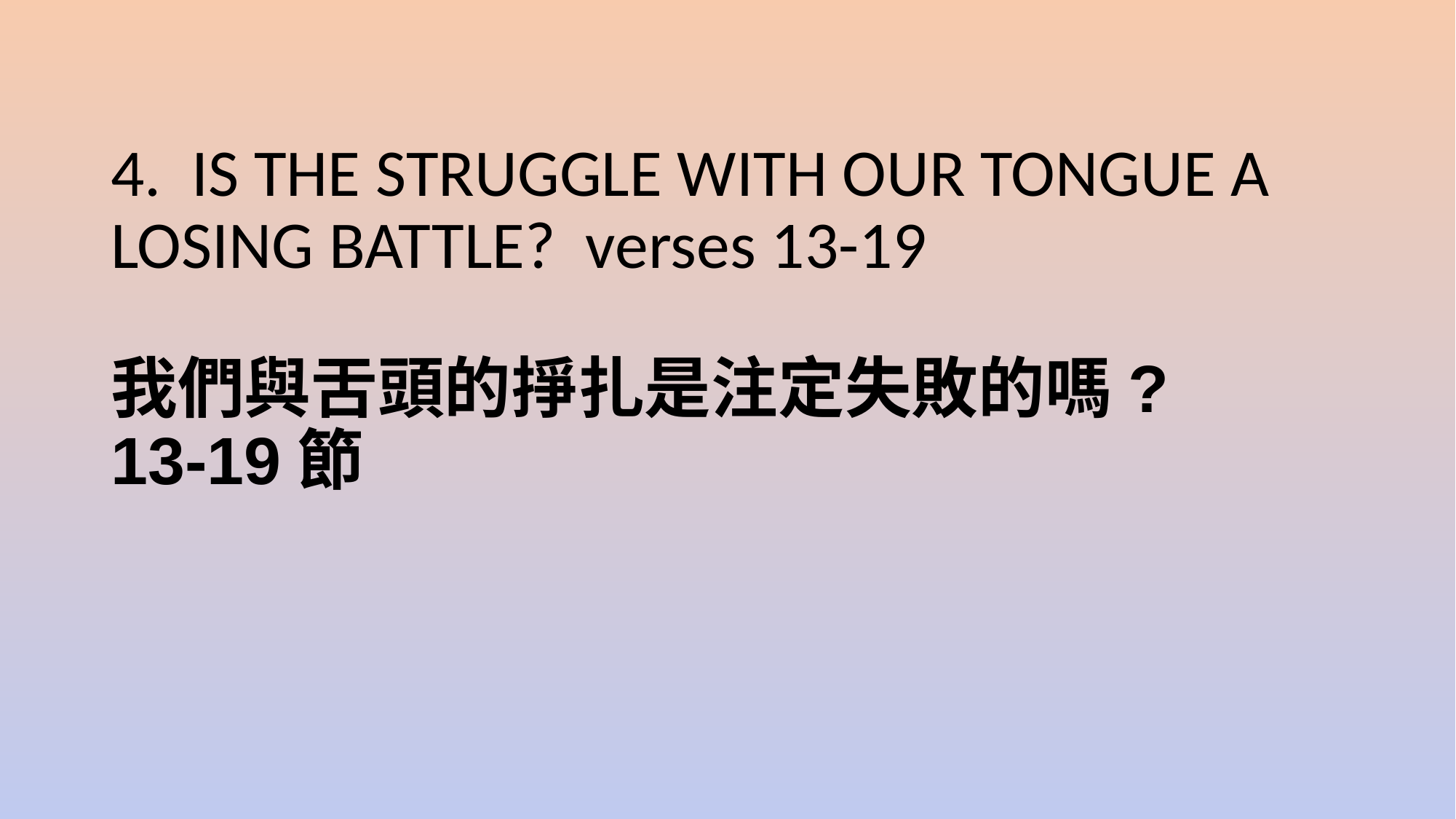

# 4.  IS THE STRUGGLE WITH OUR TONGUE A LOSING BATTLE?  verses 13-19 我們與舌頭的掙扎是注定失敗的嗎? 13-19節